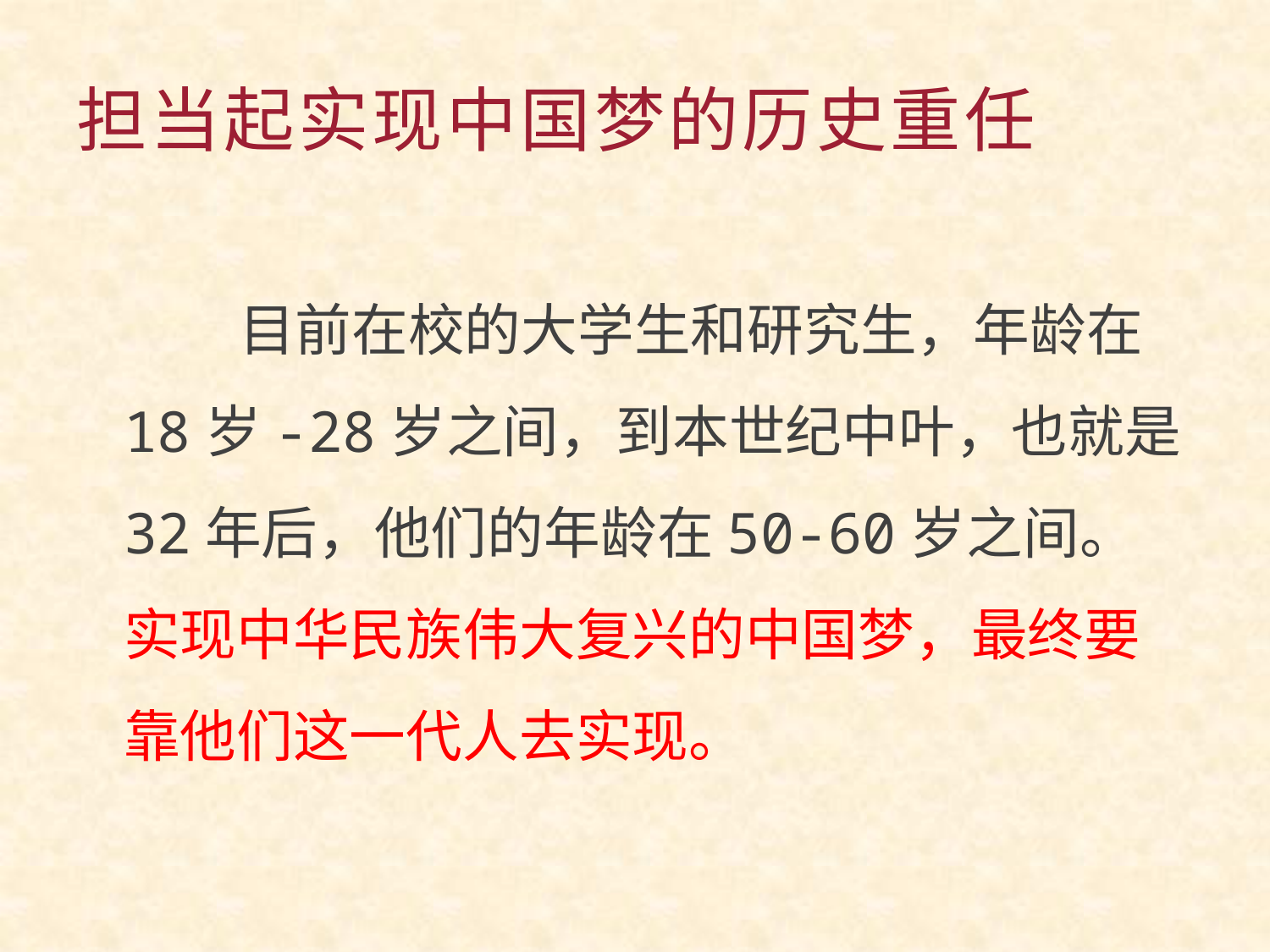

# 担当起实现中国梦的历史重任
        目前在校的大学生和研究生，年龄在18岁-28岁之间，到本世纪中叶，也就是32年后，他们的年龄在50-60岁之间。实现中华民族伟大复兴的中国梦，最终要靠他们这一代人去实现。
105